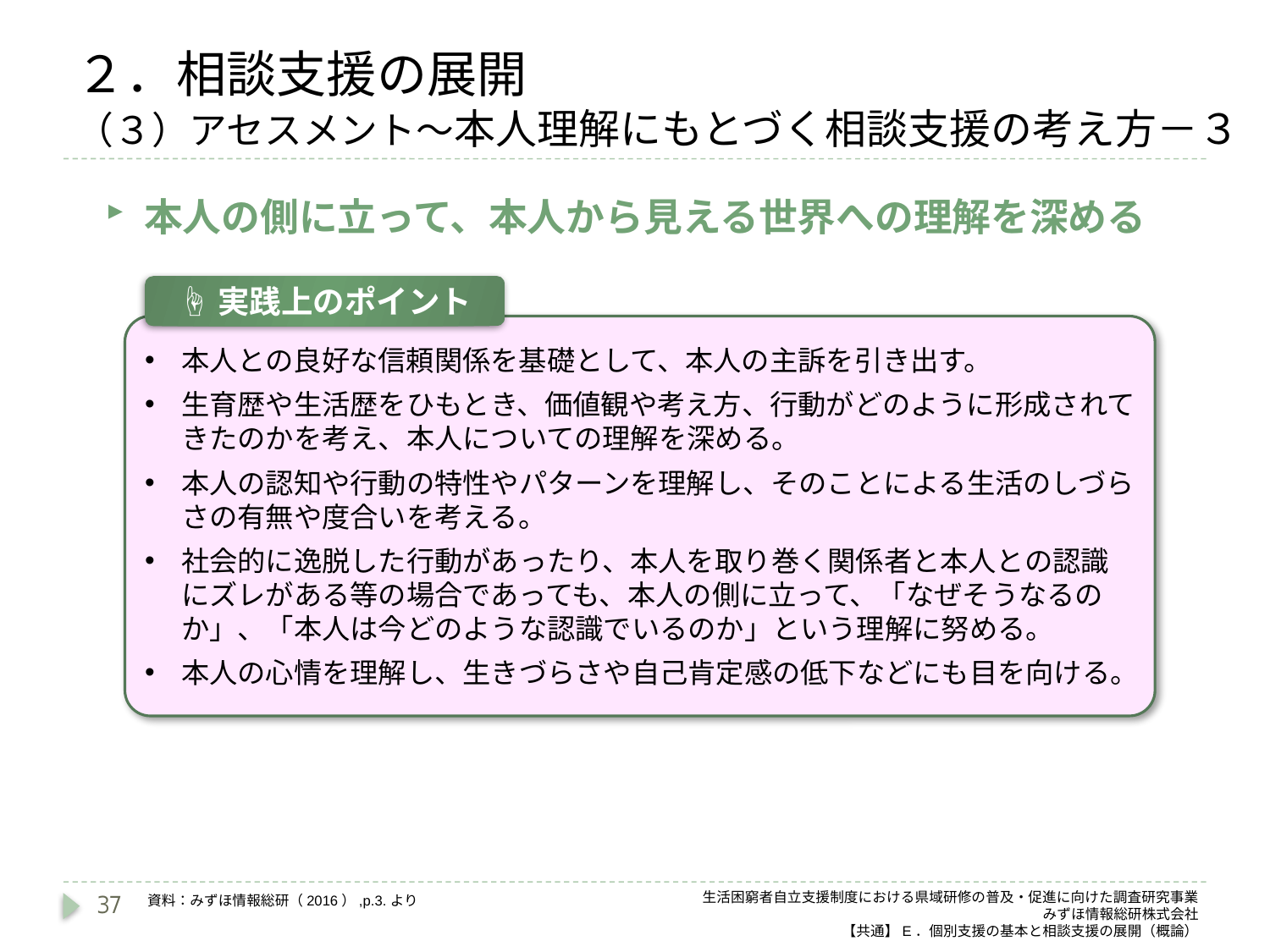

# ２．相談支援の展開 （３）アセスメント～本人理解にもとづく相談支援の考え方－３
本人の側に立って、本人から見える世界への理解を深める

☝実践上のポイント
本人との良好な信頼関係を基礎として、本人の主訴を引き出す。
生育歴や生活歴をひもとき、価値観や考え方、行動がどのように形成されてきたのかを考え、本人についての理解を深める。
本人の認知や行動の特性やパターンを理解し、そのことによる生活のしづらさの有無や度合いを考える。
社会的に逸脱した行動があったり、本人を取り巻く関係者と本人との認識にズレがある等の場合であっても、本人の側に立って、「なぜそうなるのか」、「本人は今どのような認識でいるのか」という理解に努める。
本人の心情を理解し、生きづらさや自己肯定感の低下などにも目を向ける。
37
生活困窮者自立支援制度における県域研修の普及・促進に向けた調査研究事業
みずほ情報総研株式会社
【共通】E．個別支援の基本と相談支援の展開（概論）

資料：みずほ情報総研（2016）,p.3.より